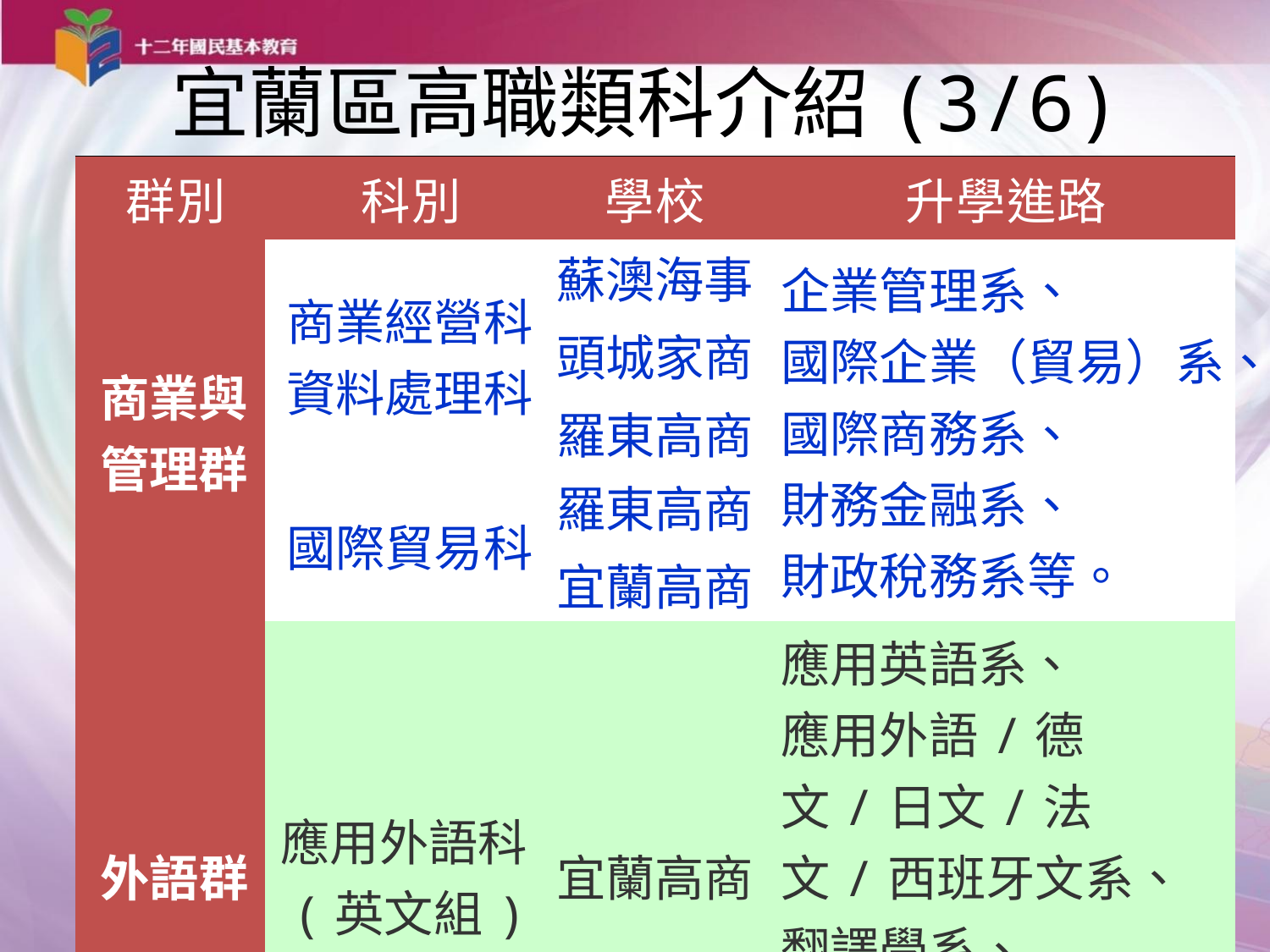

# 宜蘭區高職類科介紹(3/6)
| 群別 | 科別 | 學校 | 升學進路 |
| --- | --- | --- | --- |
| 商業與管理群 | 商業經營科 資料處理科 | 蘇澳海事 頭城家商 羅東高商 | 企業管理系、 國際企業（貿易）系、國際商務系、 財務金融系、 財政稅務系等。 |
|  | 國際貿易科 | 羅東高商 宜蘭高商 |  |
| 外語群 | 應用外語科(英文組) | 宜蘭高商 | 應用英語系、 應用外語/德文/日文/法文/西班牙文系、 翻譯學系、 應用華語系、 外語教學系等 |